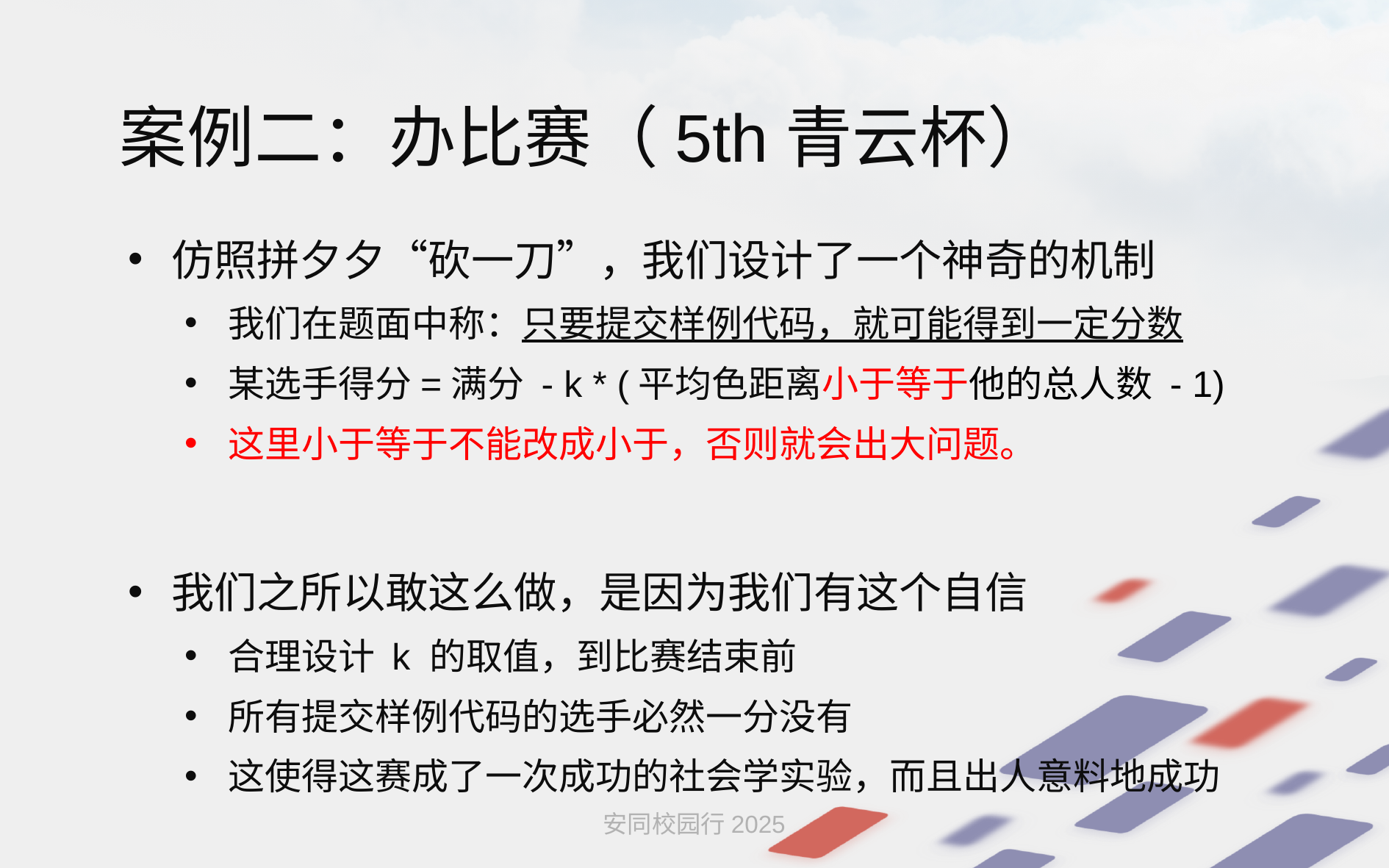

# 案例二：办比赛（5th青云杯）
仿照拼夕夕“砍一刀”，我们设计了一个神奇的机制
我们在题面中称：只要提交样例代码，就可能得到一定分数
某选手得分=满分 - k * (平均色距离小于等于他的总人数 - 1)
这里小于等于不能改成小于，否则就会出大问题。

我们之所以敢这么做，是因为我们有这个自信
合理设计 k 的取值，到比赛结束前
所有提交样例代码的选手必然一分没有
这使得这赛成了一次成功的社会学实验，而且出人意料地成功
安同校园行2025